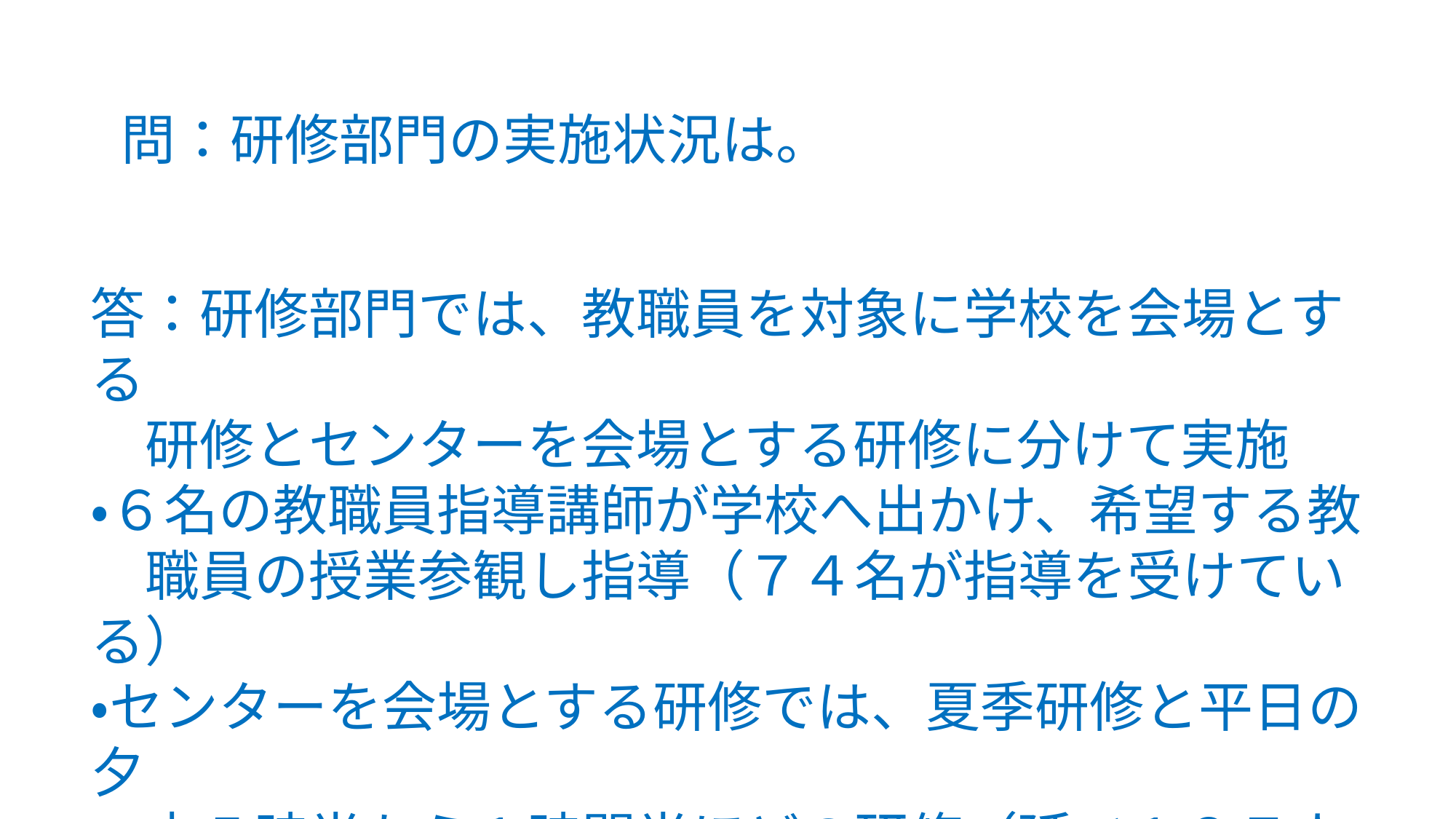

問：研修部門の実施状況は。
答：研修部門では、教職員を対象に学校を会場とする
　研修とセンターを会場とする研修に分けて実施
・６名の教職員指導講師が学校へ出かけ、希望する教
　職員の授業参観し指導（７４名が指導を受けている）
・センターを会場とする研修では、夏季研修と平日の夕
　方５時半から１時間半ほどの研修（延べ１３７人が受講）